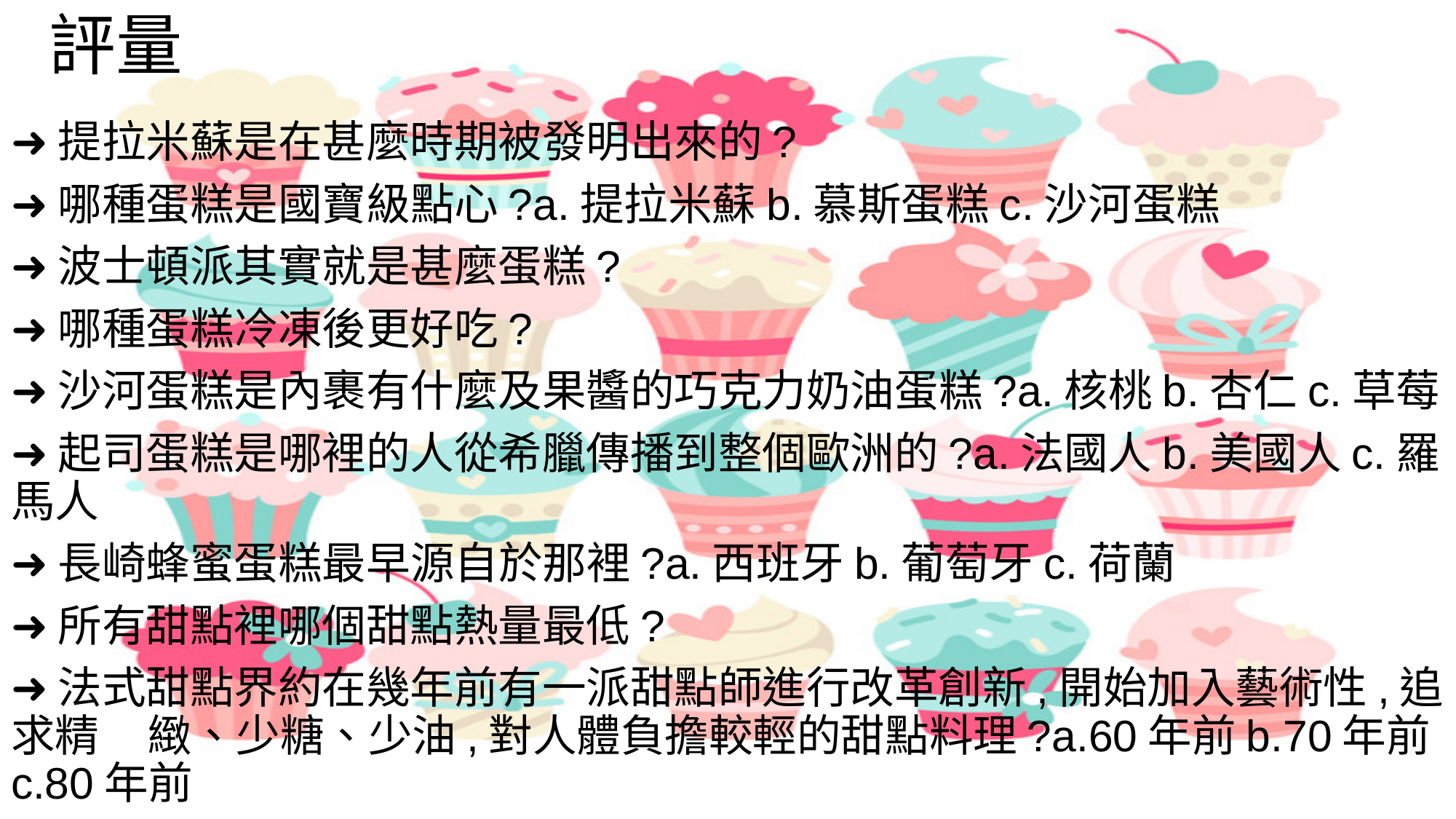

# 評量
➜提拉米蘇是在甚麼時期被發明出來的?
➜哪種蛋糕是國寶級點心?a.提拉米蘇b.慕斯蛋糕c.沙河蛋糕
➜波士頓派其實就是甚麼蛋糕?
➜哪種蛋糕冷凍後更好吃?
➜沙河蛋糕是內裹有什麼及果醬的巧克力奶油蛋糕?a.核桃b.杏仁c.草莓
➜起司蛋糕是哪裡的人從希臘傳播到整個歐洲的?a.法國人b.美國人c.羅馬人
➜長崎蜂蜜蛋糕最早源自於那裡?a.西班牙b.葡萄牙c.荷蘭
➜所有甜點裡哪個甜點熱量最低?
➜法式甜點界約在幾年前有一派甜點師進行改革創新,開始加入藝術性,追求精     緻、少糖、少油,對人體負擔較輕的甜點料理?a.60年前b.70年前c.80年前